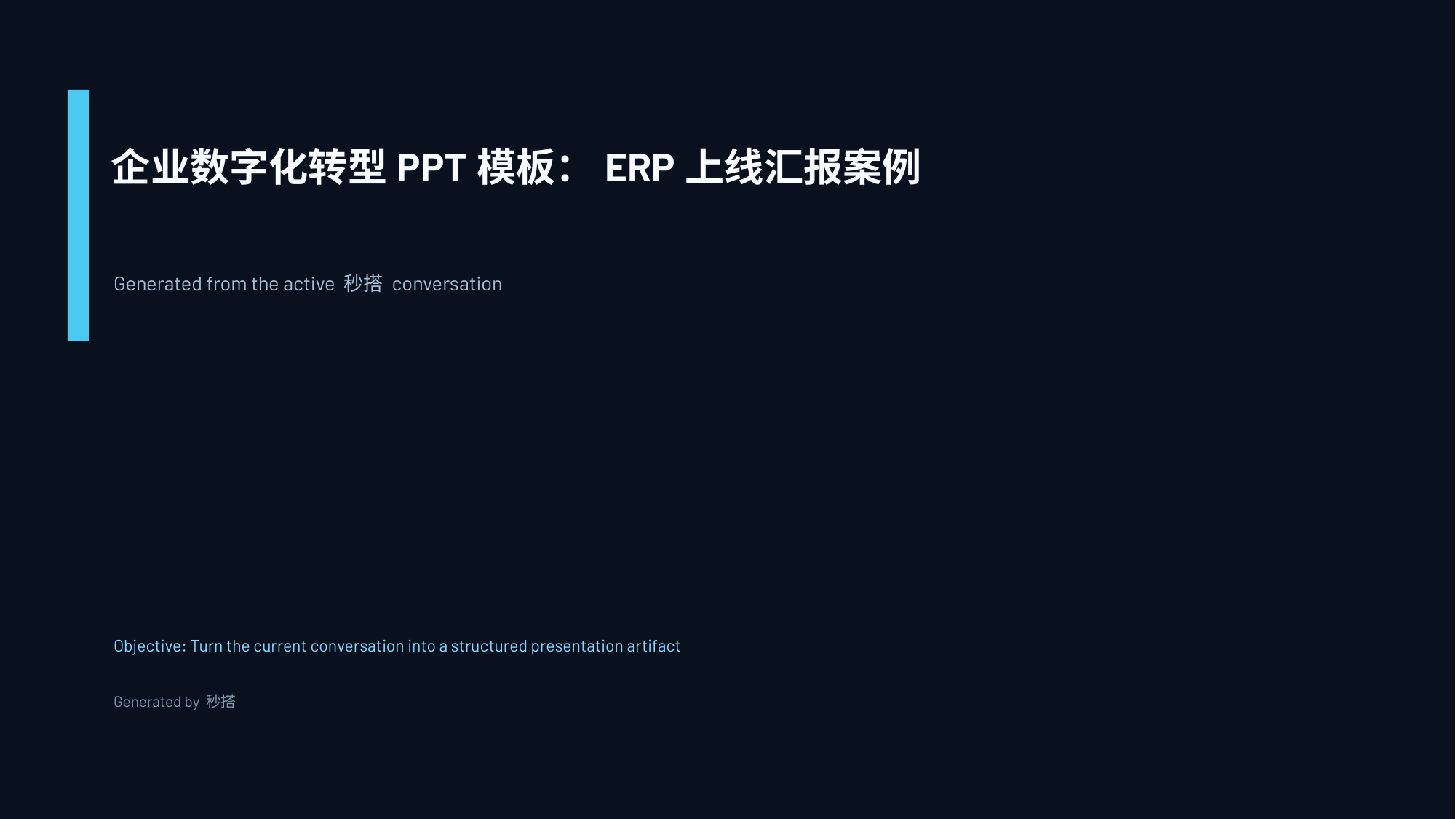

企业数字化转型PPT模板：ERP上线汇报案例
Generated from the active 秒搭 conversation
Objective: Turn the current conversation into a structured presentation artifact
Generated by 秒搭